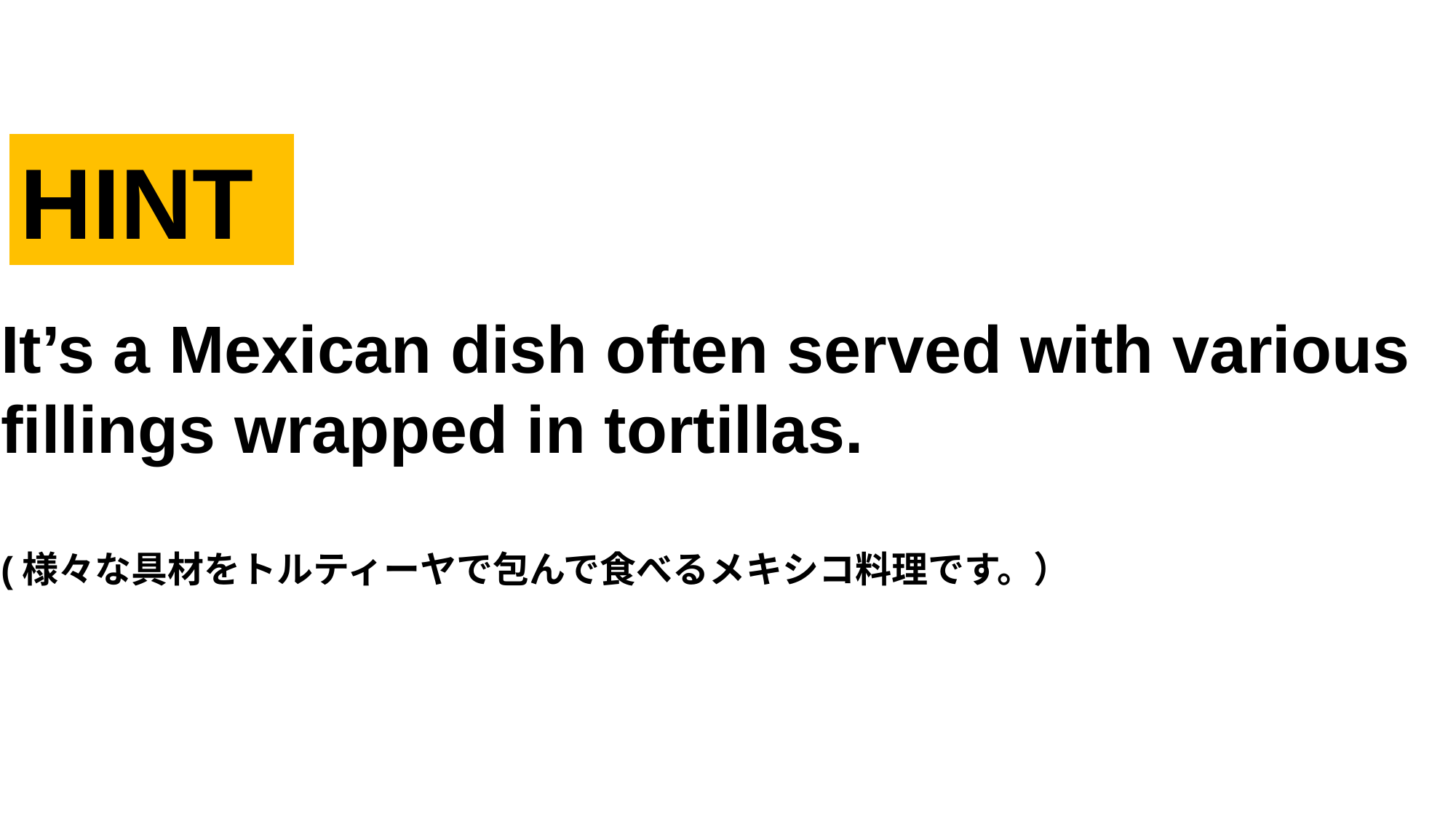

HINT
It’s a Mexican dish often served with various fillings wrapped in tortillas.

(様々な具材をトルティーヤで包んで食べるメキシコ料理です。）